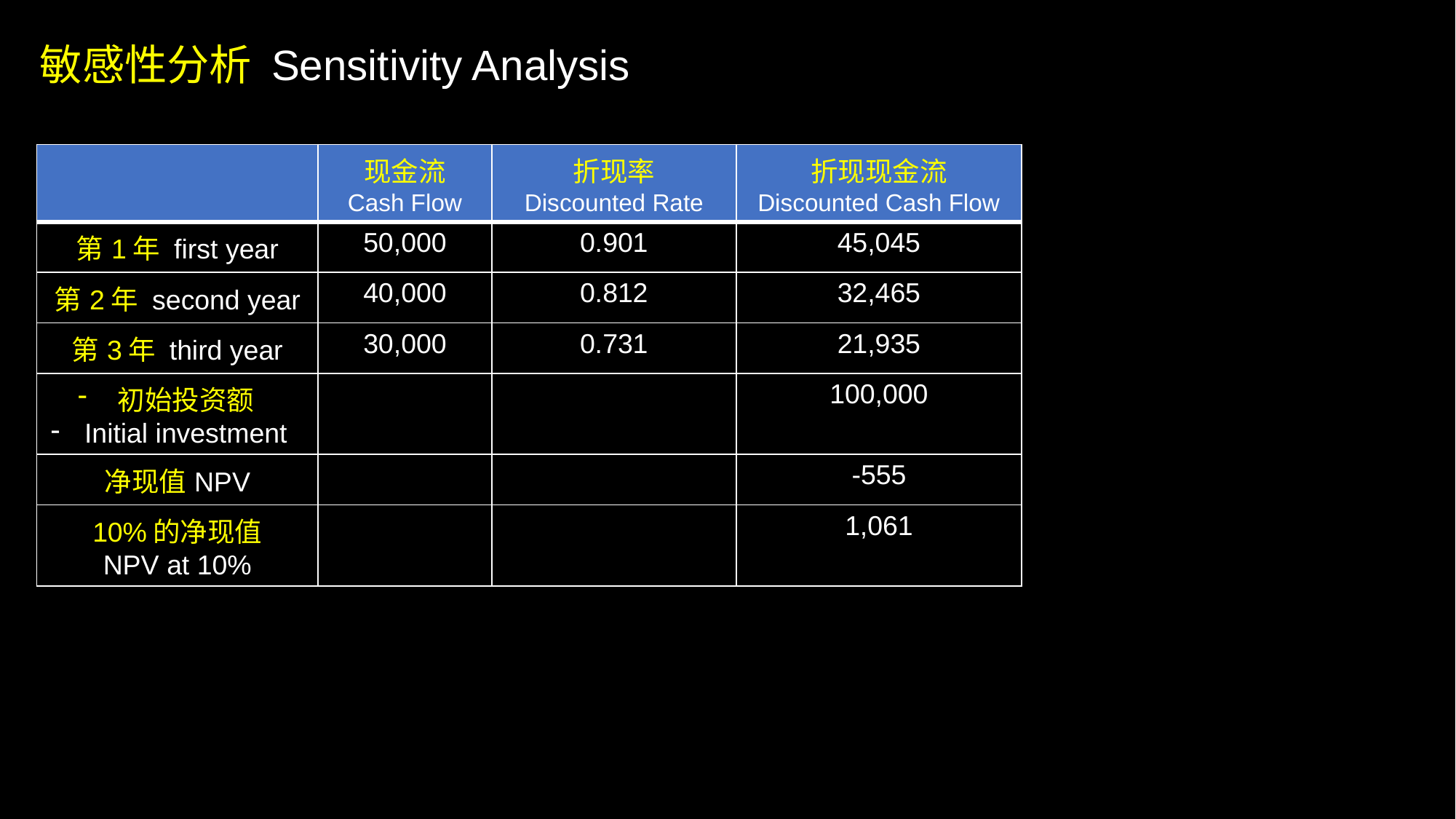

敏感性分析 Sensitivity Analysis
|  | 现金流 Cash Flow | 折现率 Discounted Rate | 折现现金流 Discounted Cash Flow |
| --- | --- | --- | --- |
| 第1年 first year | 50,000 | 0.901 | 45,045 |
| 第2年 second year | 40,000 | 0.812 | 32,465 |
| 第3年 third year | 30,000 | 0.731 | 21,935 |
| 初始投资额 Initial investment |  |  | 100,000 |
| 净现值NPV |  |  | -555 |
| 10%的净现值 NPV at 10% |  |  | 1,061 |